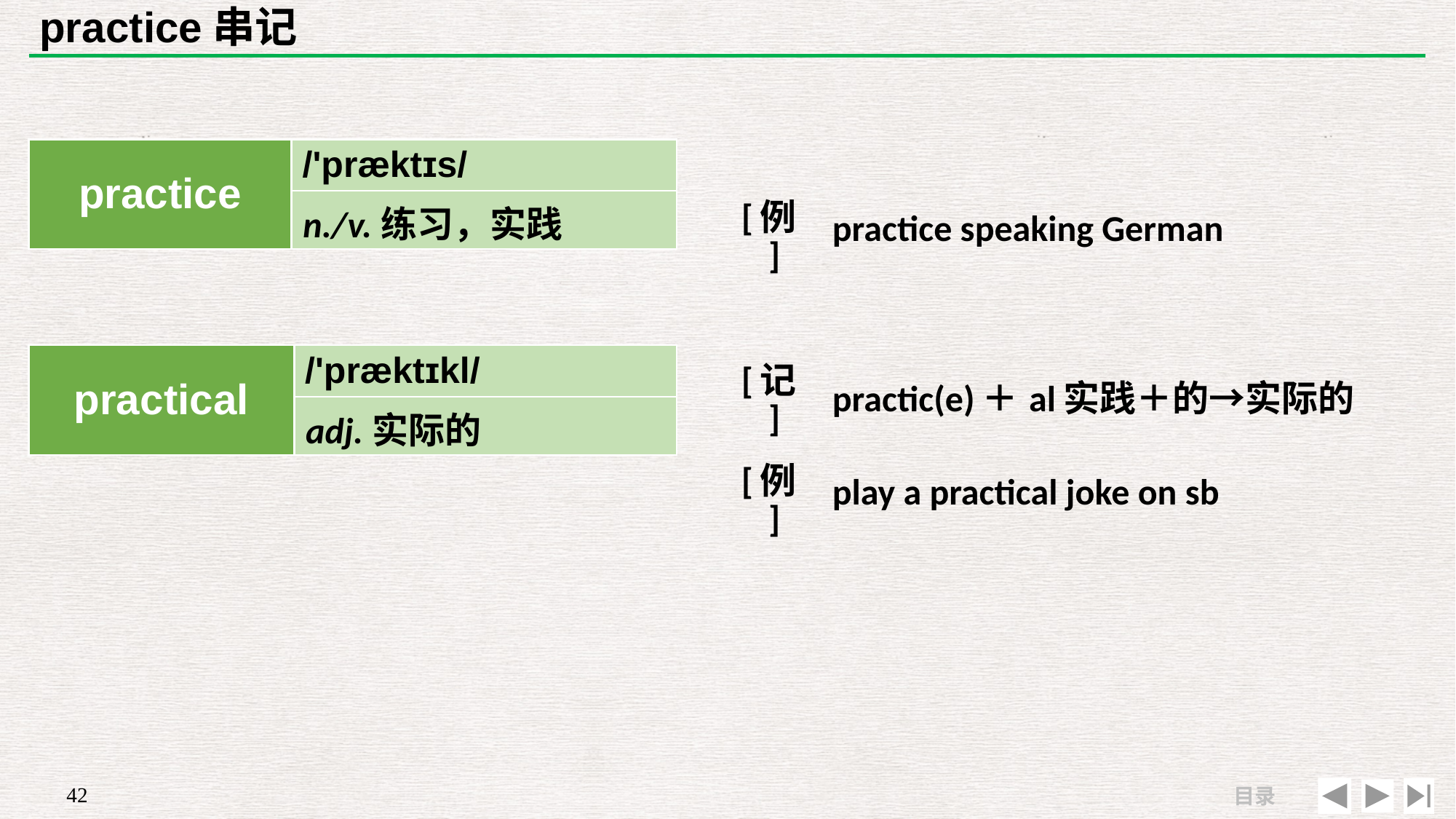

# practice串记

|  |  |
| --- | --- |
| [例] | practice speaking German |
| practice | /'præktɪs/ |
| --- | --- |
|  |  |
n./v.练习，实践
| practical | /'præktɪkl/ |
| --- | --- |
|  |  |
| [记] | practic(e)＋al实践＋的→实际的 |
| --- | --- |
| [例] | play a practical joke on sb |
adj.实际的